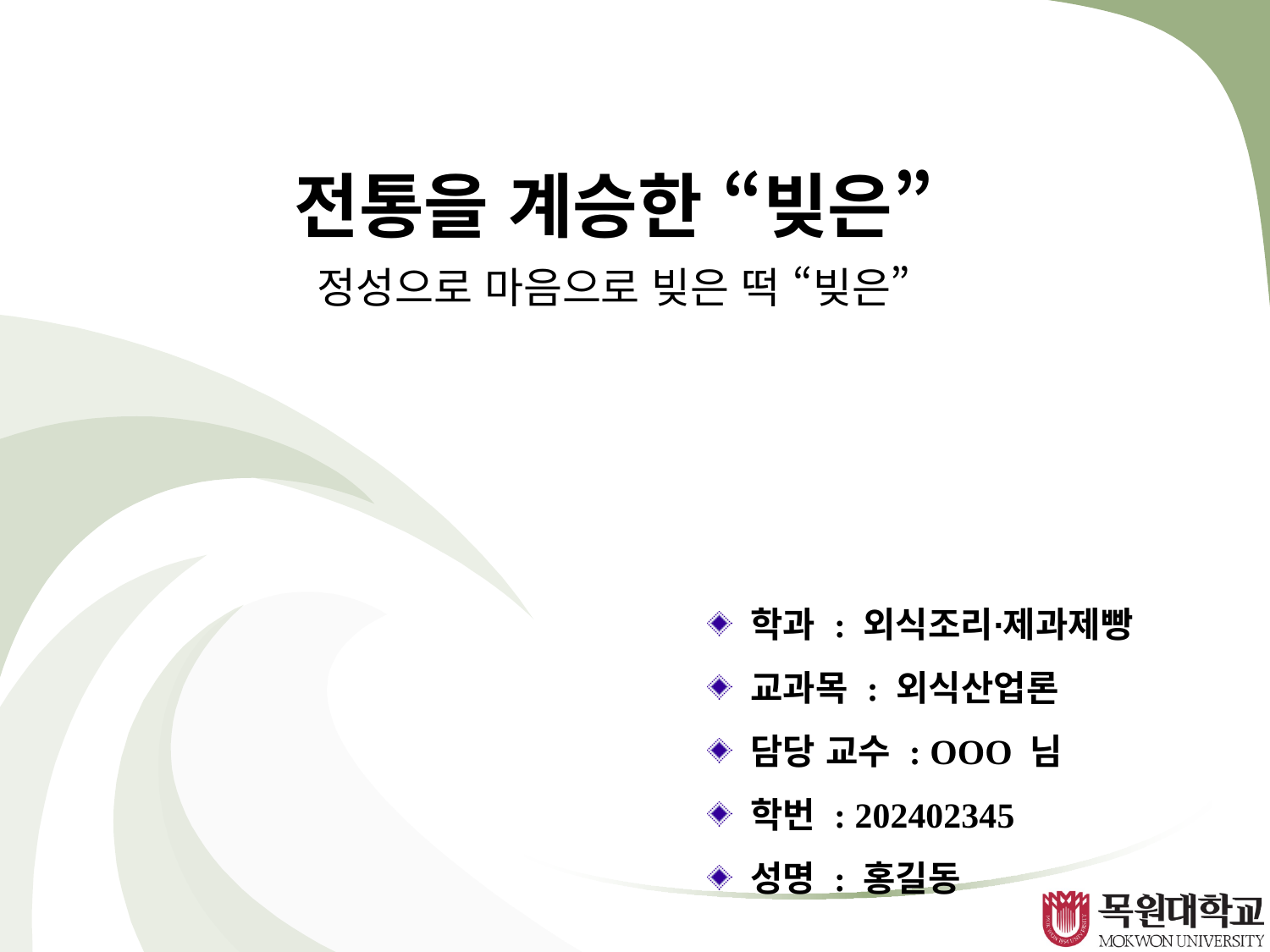

# 전통을 계승한 “빚은”
정성으로 마음으로 빚은 떡 “빚은”
 학과 : 외식조리∙제과제빵
 교과목 : 외식산업론
 담당 교수 : OOO 님
 학번 : 202402345
 성명 : 홍길동